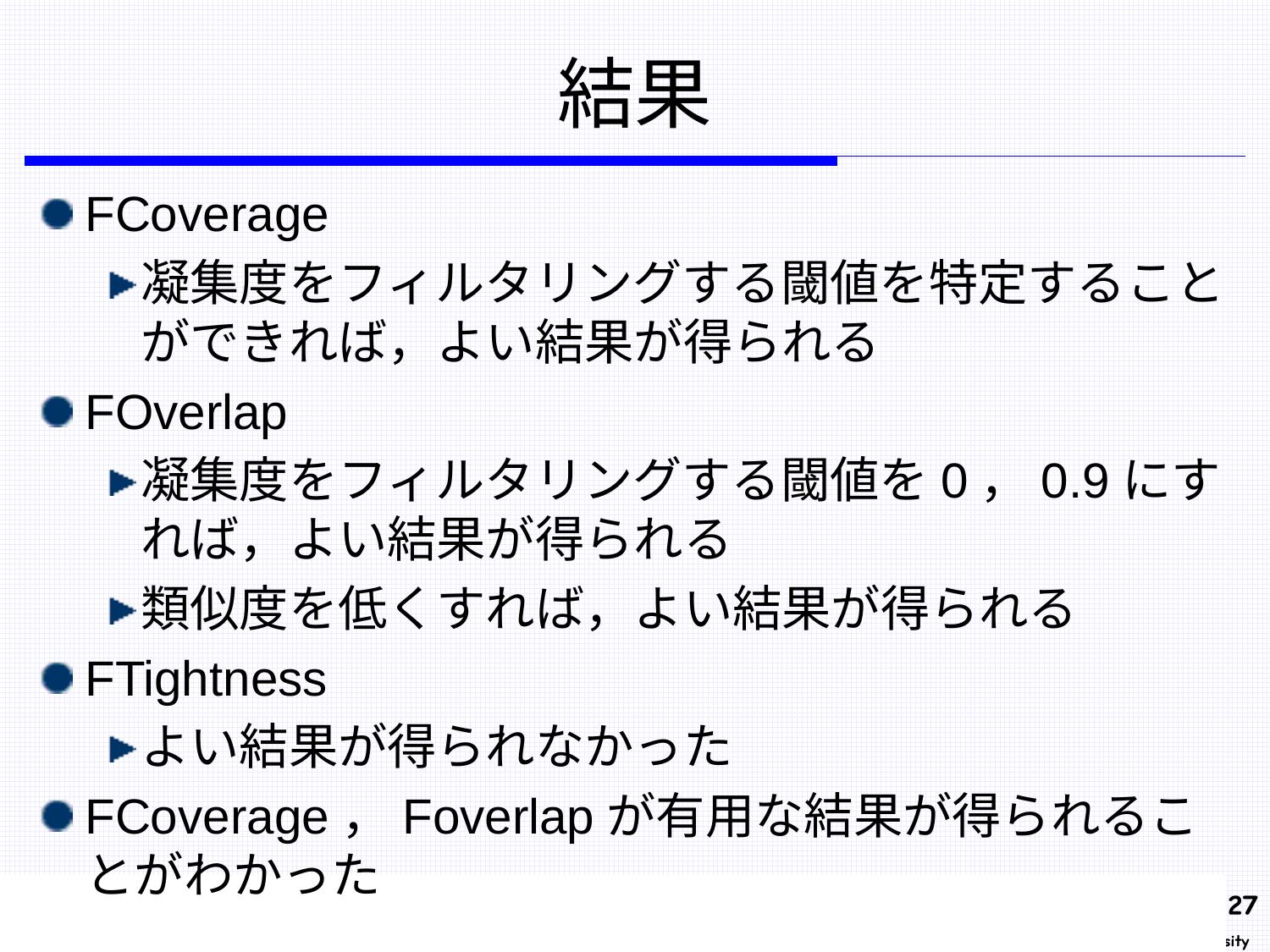

# 結果
FCoverage
凝集度をフィルタリングする閾値を特定することができれば，よい結果が得られる
FOverlap
凝集度をフィルタリングする閾値を0，0.9にすれば，よい結果が得られる
類似度を低くすれば，よい結果が得られる
FTightness
よい結果が得られなかった
FCoverage，Foverlapが有用な結果が得られることがわかった